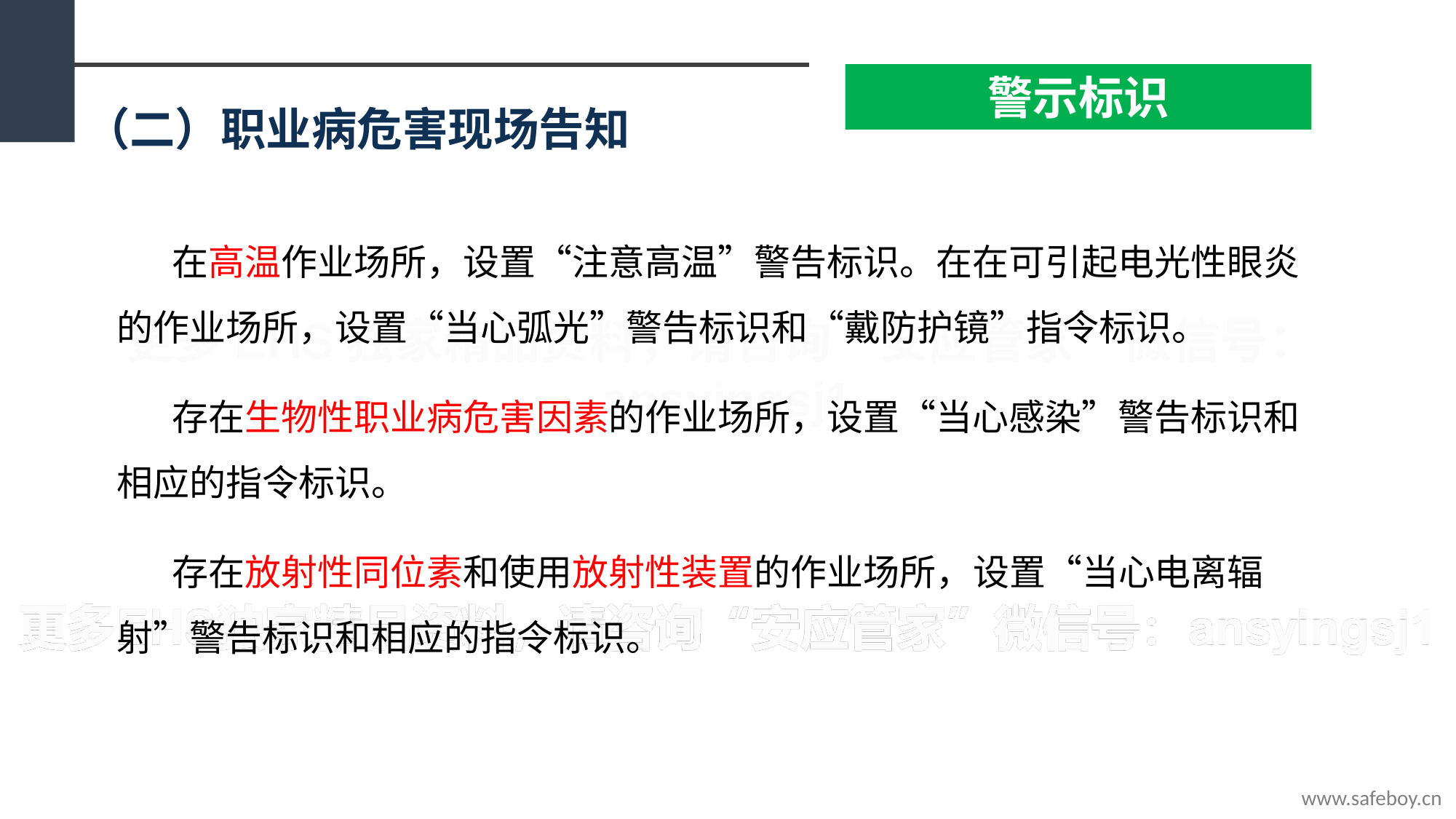

警示标识
（二）职业病危害现场告知
在高温作业场所，设置“注意高温”警告标识。在在可引起电光性眼炎的作业场所，设置“当心弧光”警告标识和“戴防护镜”指令标识。
存在生物性职业病危害因素的作业场所，设置“当心感染”警告标识和相应的指令标识。
存在放射性同位素和使用放射性装置的作业场所，设置“当心电离辐射”警告标识和相应的指令标识。